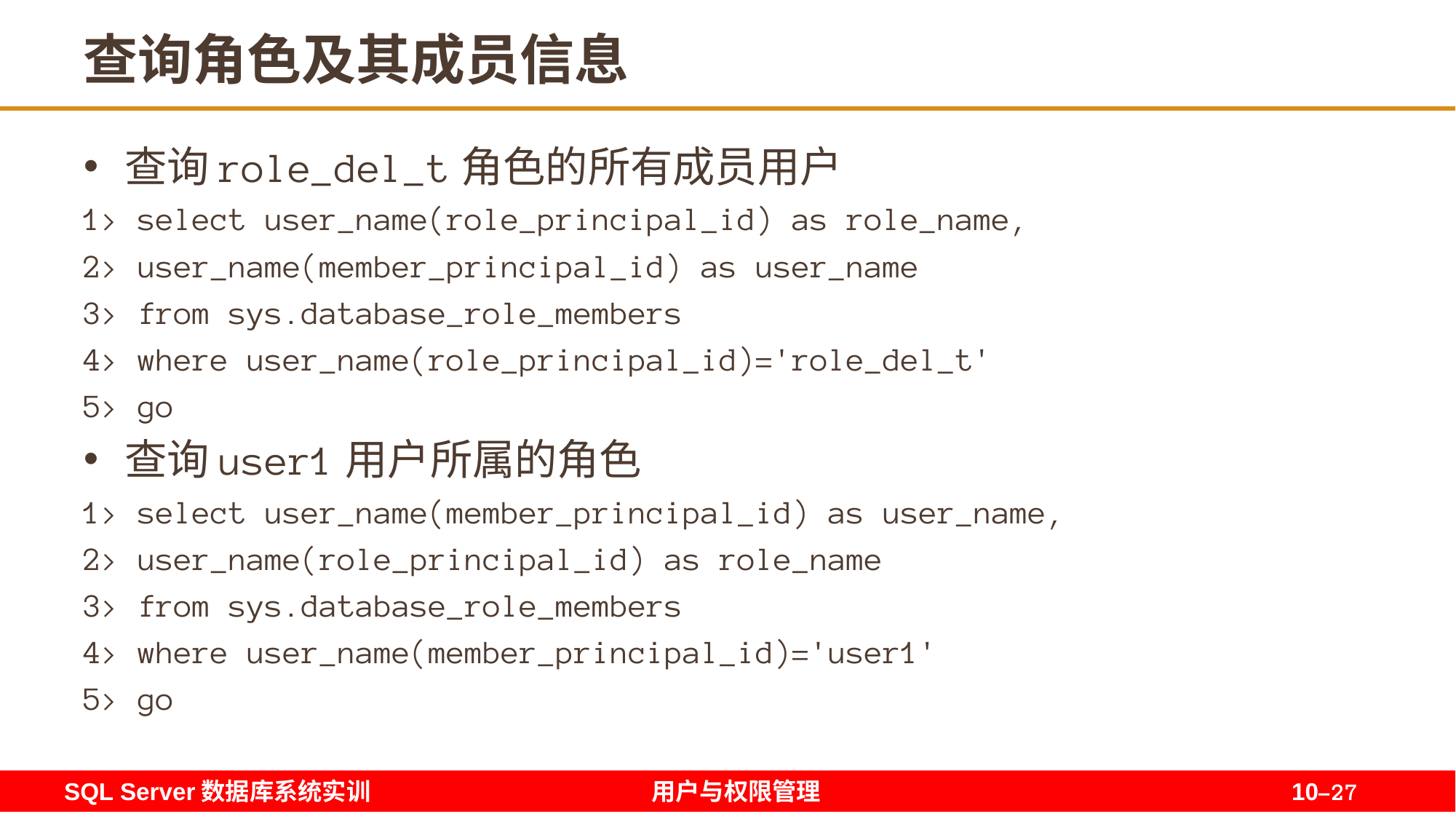

27
# 查询角色及其成员信息
查询role_del_t角色的所有成员用户
1> select user_name(role_principal_id) as role_name,
2> user_name(member_principal_id) as user_name
3> from sys.database_role_members
4> where user_name(role_principal_id)='role_del_t'
5> go
查询user1用户所属的角色
1> select user_name(member_principal_id) as user_name,
2> user_name(role_principal_id) as role_name
3> from sys.database_role_members
4> where user_name(member_principal_id)='user1'
5> go